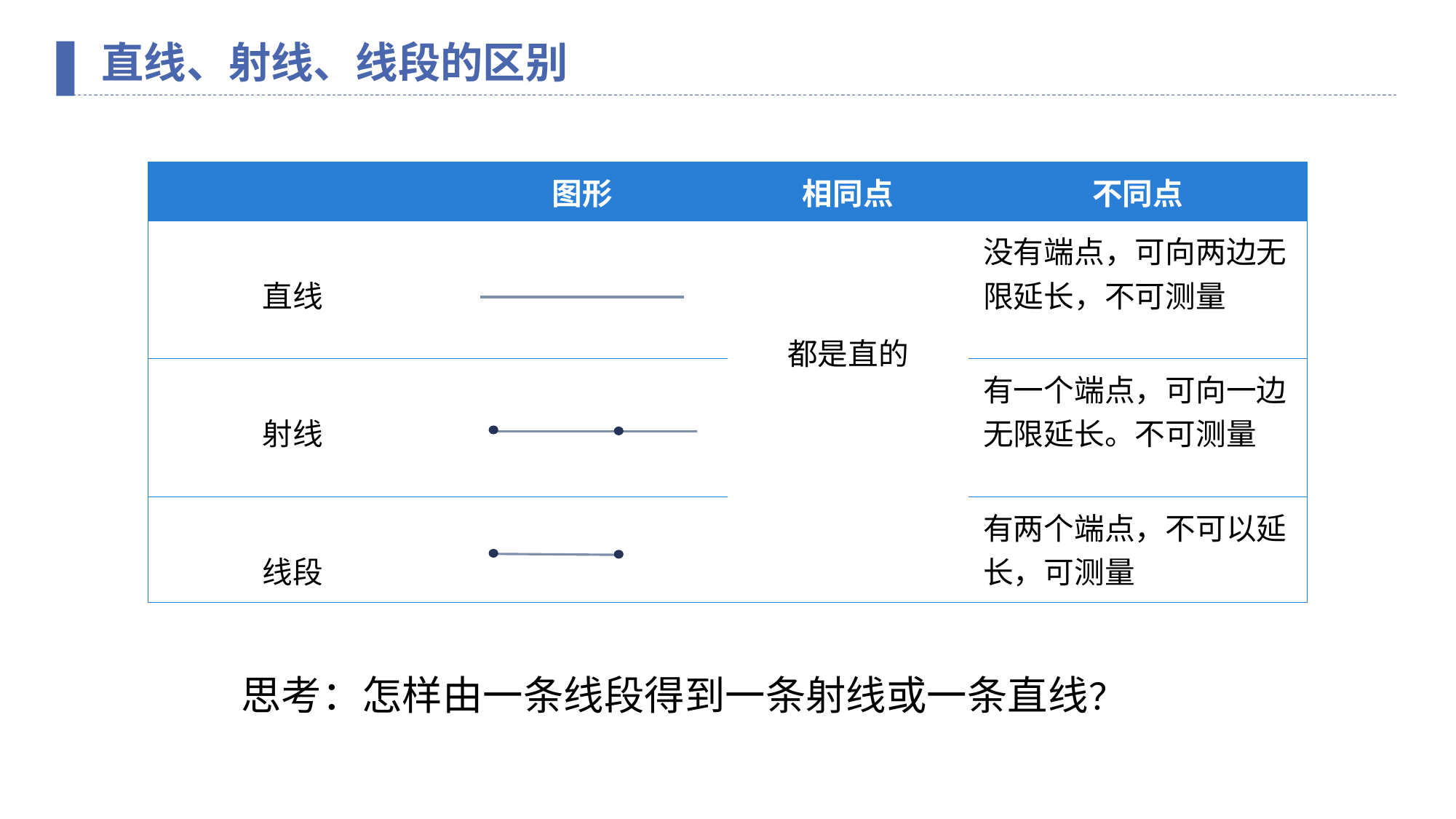

直线、射线、线段的区别
|  | 图形 | 相同点 | 不同点 |
| --- | --- | --- | --- |
| 直线 |  | 都是直的 | 没有端点，可向两边无限延长，不可测量 |
| 射线 |  |  | 有一个端点，可向一边无限延长。不可测量 |
| 线段 |  |  | 有两个端点，不可以延长，可测量 |

思考：怎样由一条线段得到一条射线或一条直线？